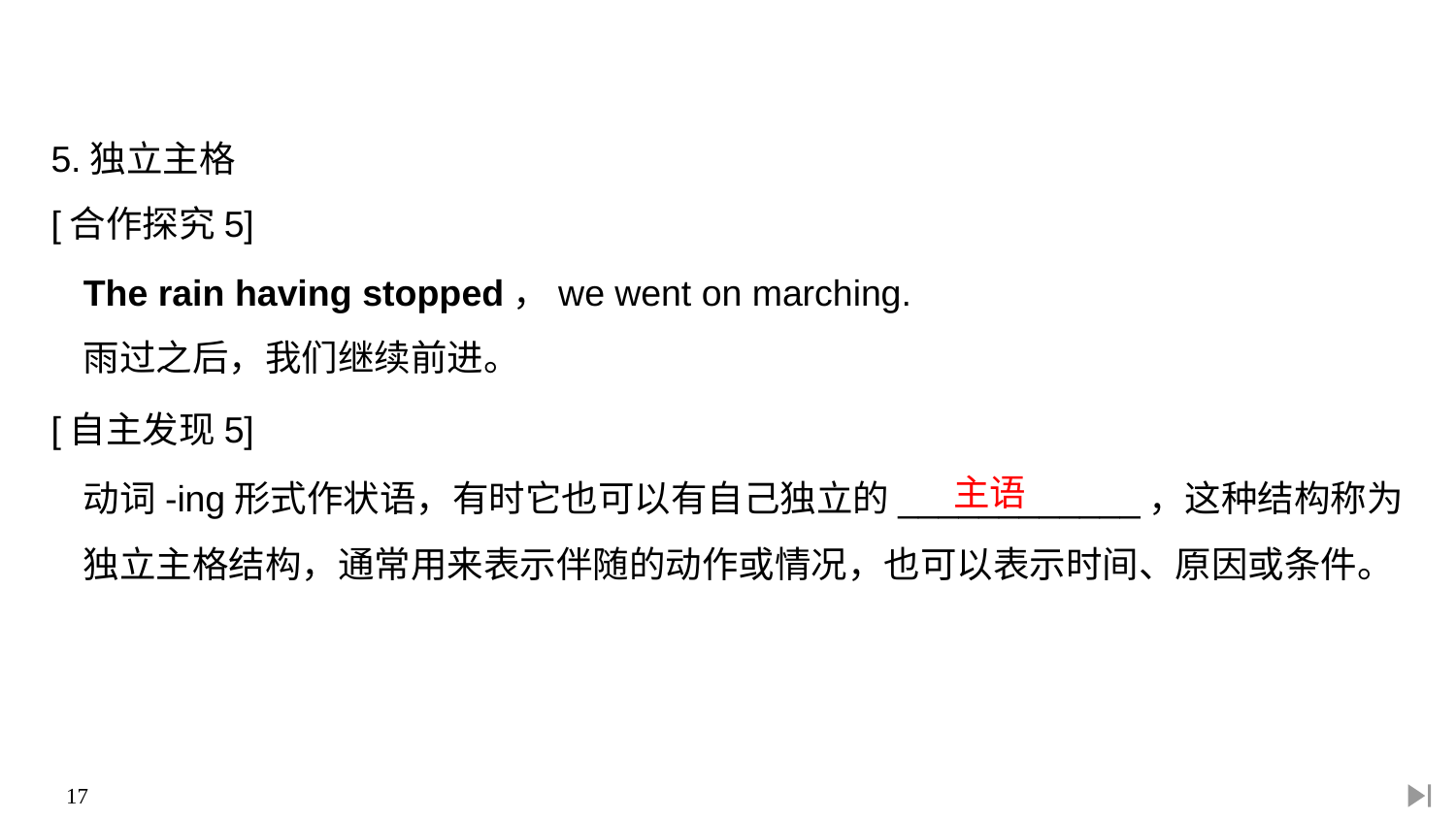

5.独立主格
[合作探究5]
The rain having stopped，we went on marching.
雨过之后，我们继续前进。
[自主发现5]
主语
动词-ing形式作状语，有时它也可以有自己独立的____________，这种结构称为独立主格结构，通常用来表示伴随的动作或情况，也可以表示时间、原因或条件。